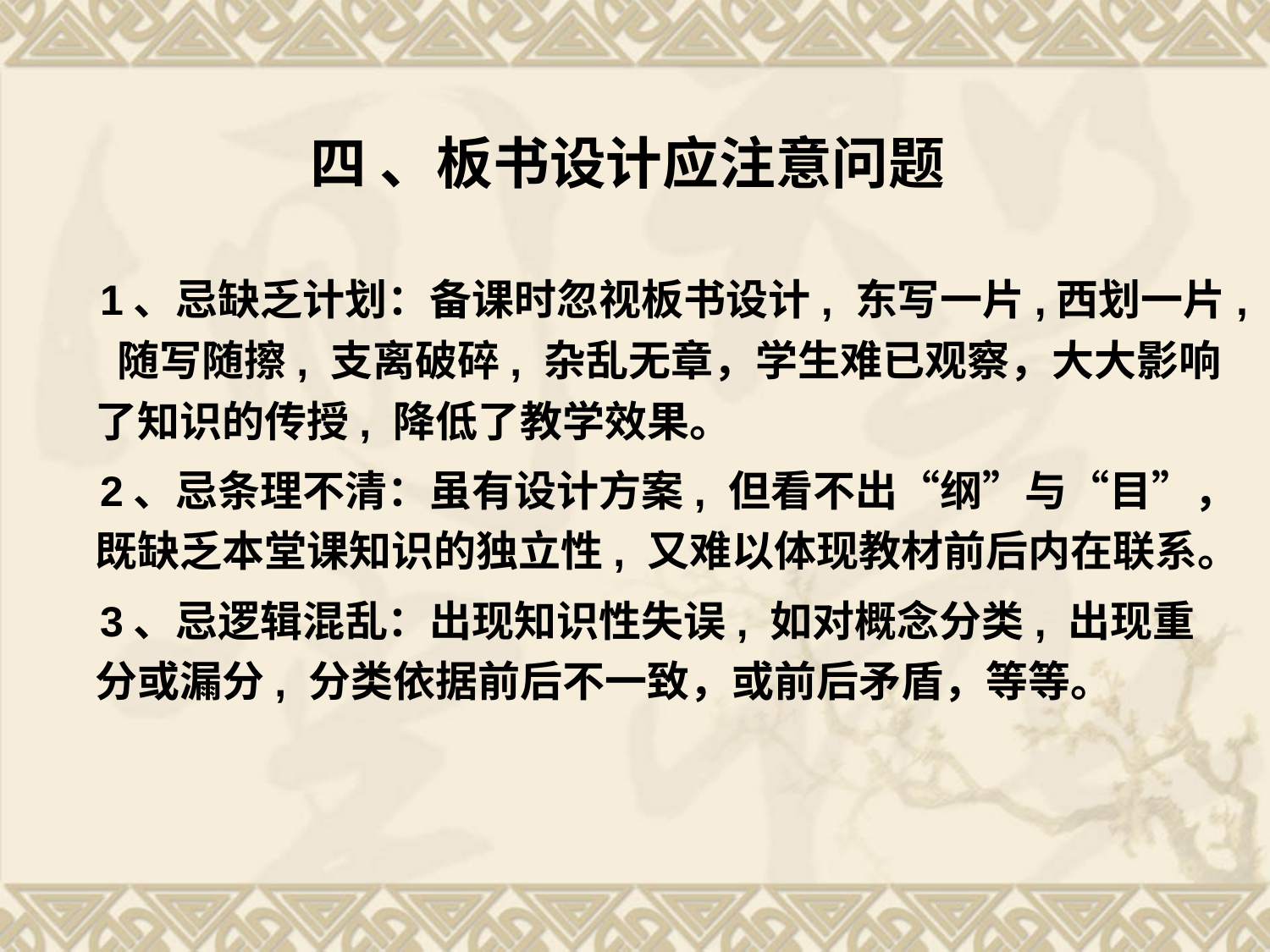

# 四 、板书设计应注意问题
　1、忌缺乏计划：备课时忽视板书设计, 东写一片,西划一片, 随写随擦, 支离破碎, 杂乱无章，学生难已观察，大大影响了知识的传授, 降低了教学效果。
　2、忌条理不清：虽有设计方案, 但看不出“纲”与“目”，既缺乏本堂课知识的独立性, 又难以体现教材前后内在联系。
　3、忌逻辑混乱：出现知识性失误, 如对概念分类, 出现重分或漏分, 分类依据前后不一致，或前后矛盾，等等。